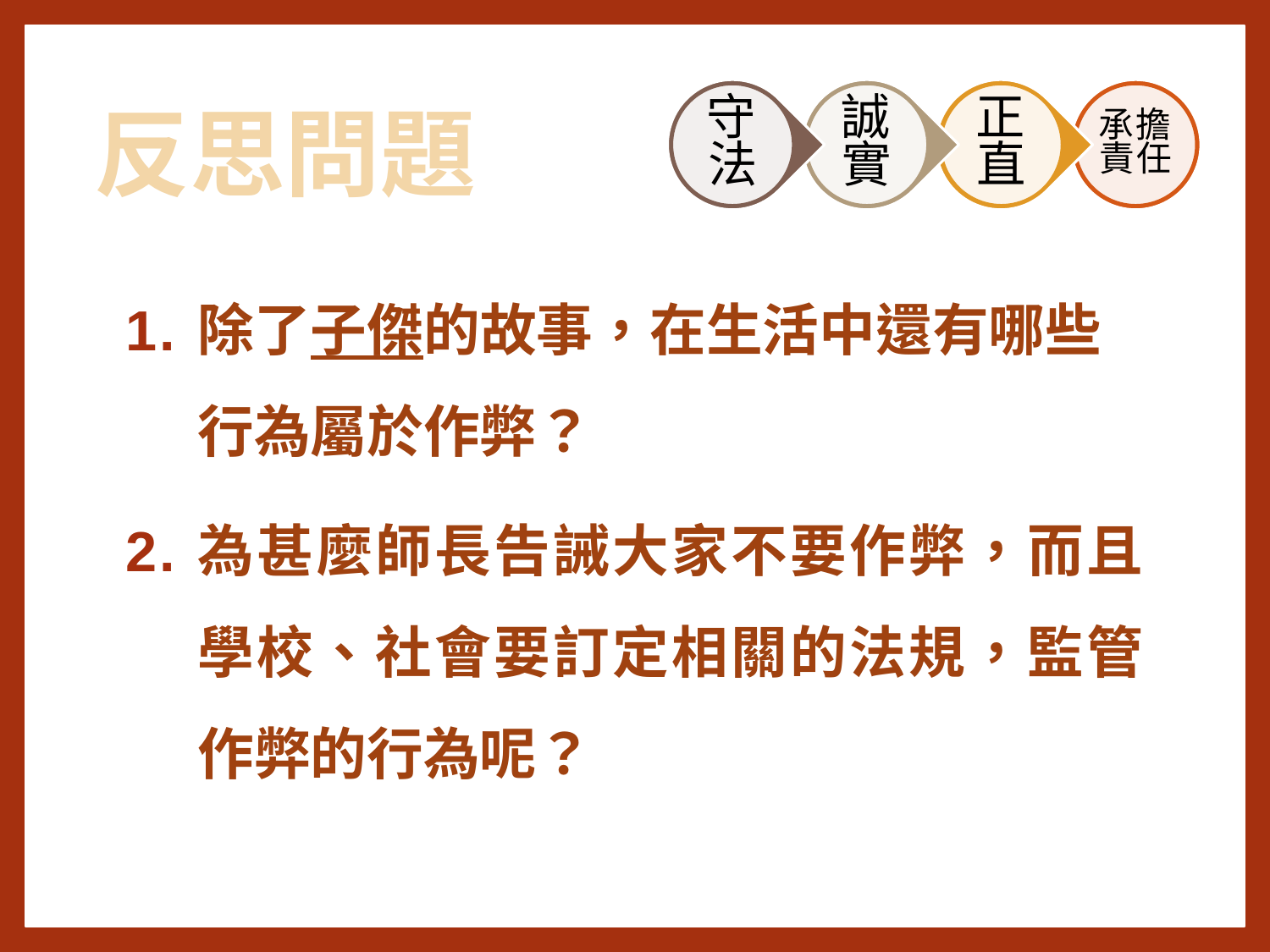

承擔責任
正直
誠實
守法
# 反思問題
除了子傑的故事，在生活中還有哪些行為屬於作弊？
為甚麼師長告誡大家不要作弊，而且學校、社會要訂定相關的法規，監管作弊的行為呢？